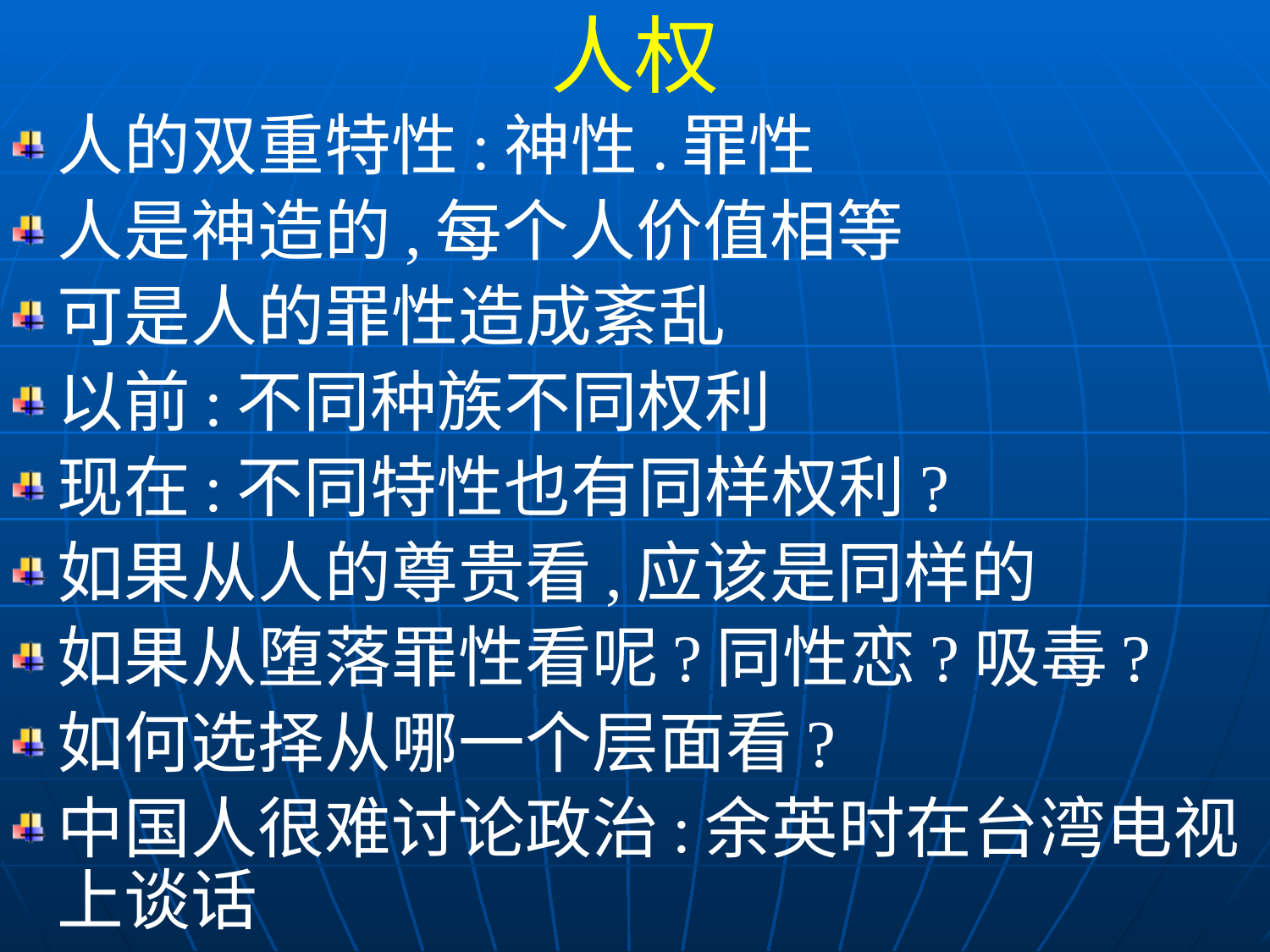

人权
人的双重特性:神性.罪性
人是神造的,每个人价值相等
可是人的罪性造成紊乱
以前:不同种族不同权利
现在:不同特性也有同样权利?
如果从人的尊贵看,应该是同样的
如果从堕落罪性看呢?同性恋?吸毒?
如何选择从哪一个层面看?
中国人很难讨论政治:余英时在台湾电视上谈话